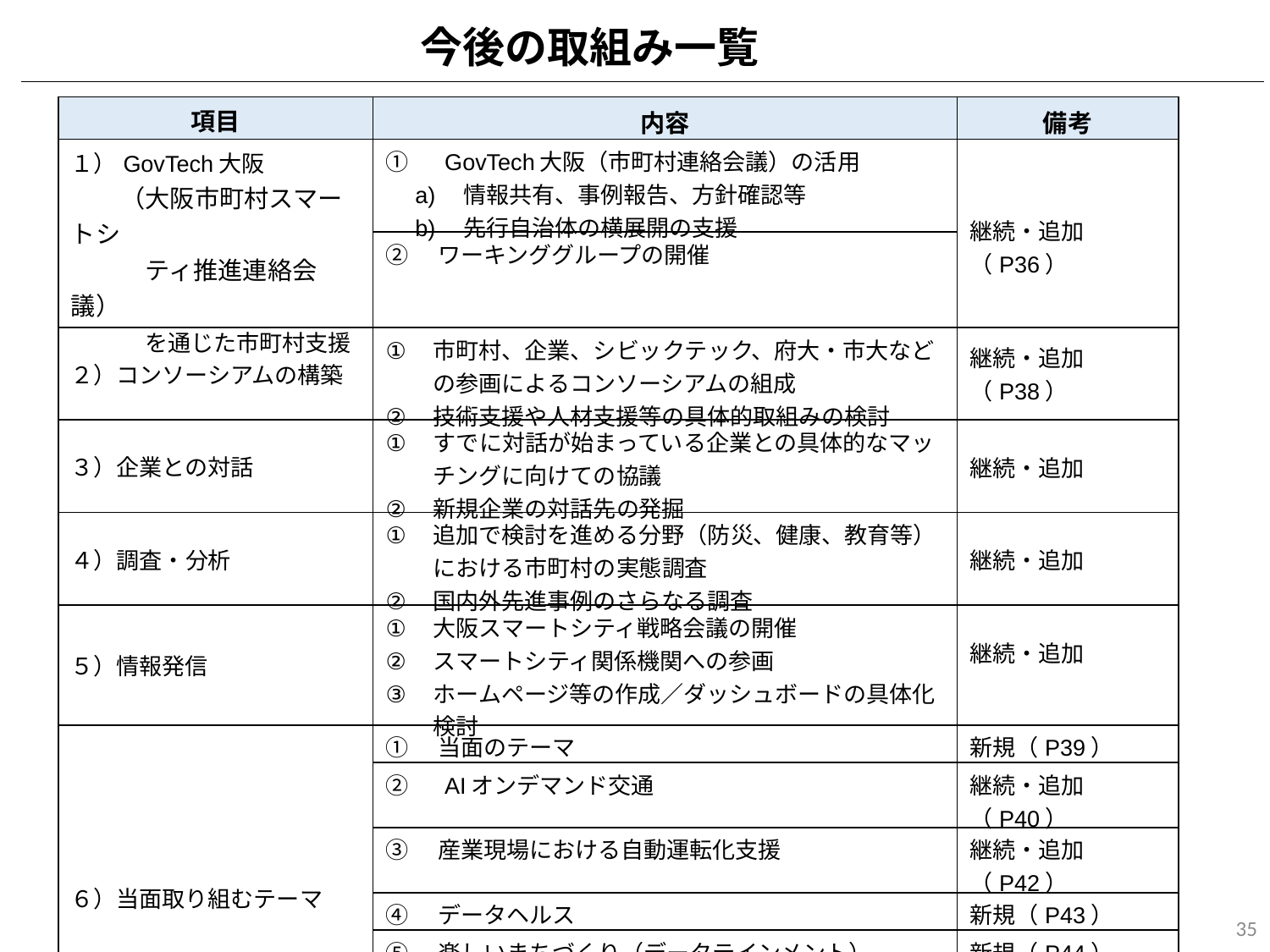

今後の取組み一覧
| 項目 | 内容 | 備考 |
| --- | --- | --- |
| １）GovTech大阪 　　（大阪市町村スマートシ 　　　ティ推進連絡会議） 　　　を通じた市町村支援 | ①　GovTech大阪（市町村連絡会議）の活用 　a)　情報共有、事例報告、方針確認等 　b)　先行自治体の横展開の支援 | 継続・追加（P36） |
|  | ②　ワーキンググループの開催 |  |
| ２）コンソーシアムの構築 | 市町村、企業、シビックテック、府大・市大などの参画によるコンソーシアムの組成 技術支援や人材支援等の具体的取組みの検討 | 継続・追加（P38） |
| ３）企業との対話 | すでに対話が始まっている企業との具体的なマッチングに向けての協議 新規企業の対話先の発掘 | 継続・追加 |
| ４）調査・分析 | 追加で検討を進める分野（防災、健康、教育等）における市町村の実態調査 国内外先進事例のさらなる調査 | 継続・追加 |
| ５）情報発信 | 大阪スマートシティ戦略会議の開催 スマートシティ関係機関への参画 ホームページ等の作成／ダッシュボードの具体化検討 | 継続・追加 |
| ６）当面取り組むテーマ | ①　当面のテーマ | 新規（P39） |
|  | ②　AIオンデマンド交通 | 継続・追加（P40） |
|  | ③　産業現場における自動運転化支援 | 継続・追加（P42） |
|  | ④　データヘルス | 新規（P43） |
|  | ⑤　楽しいまちづくり（データテインメント） | 新規（P44） |
|  | ⑥　まちのキャッシュレス化 | 新規（P45） |
|  | ⑦ ３つのレス（はんこレス、ペーパーレス、キャッスレス）推進 | 新規（P46） |
| ７）スーパーシティ構想 | ① 国の法制化に合わせ、うめきた、夢洲での取組みを検討 | 継続（P47） |
35